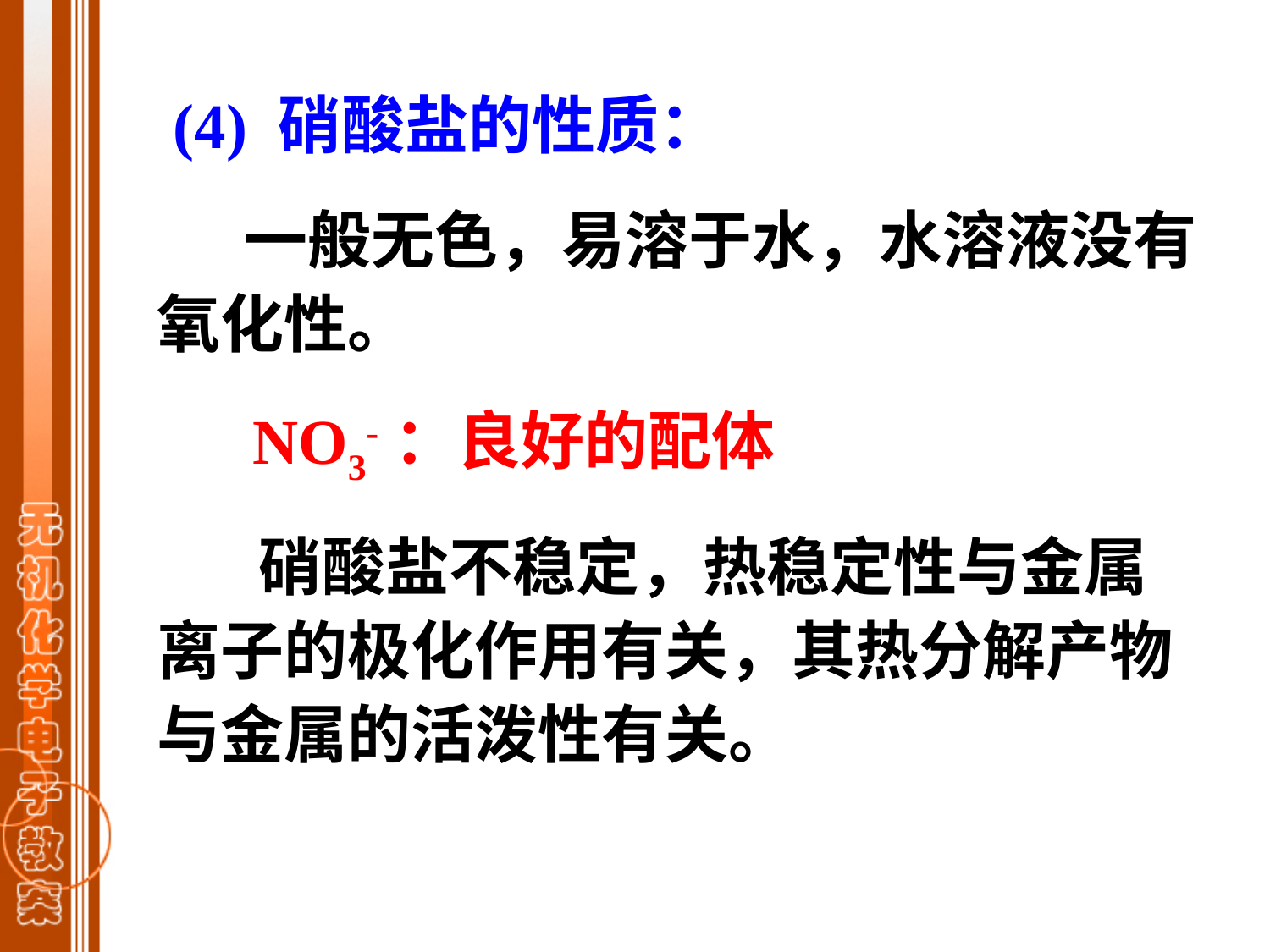

(4) 硝酸盐的性质：
     一般无色，易溶于水，水溶液没有氧化性。
      NO3-：良好的配体
      硝酸盐不稳定，热稳定性与金属离子的极化作用有关，其热分解产物与金属的活泼性有关。